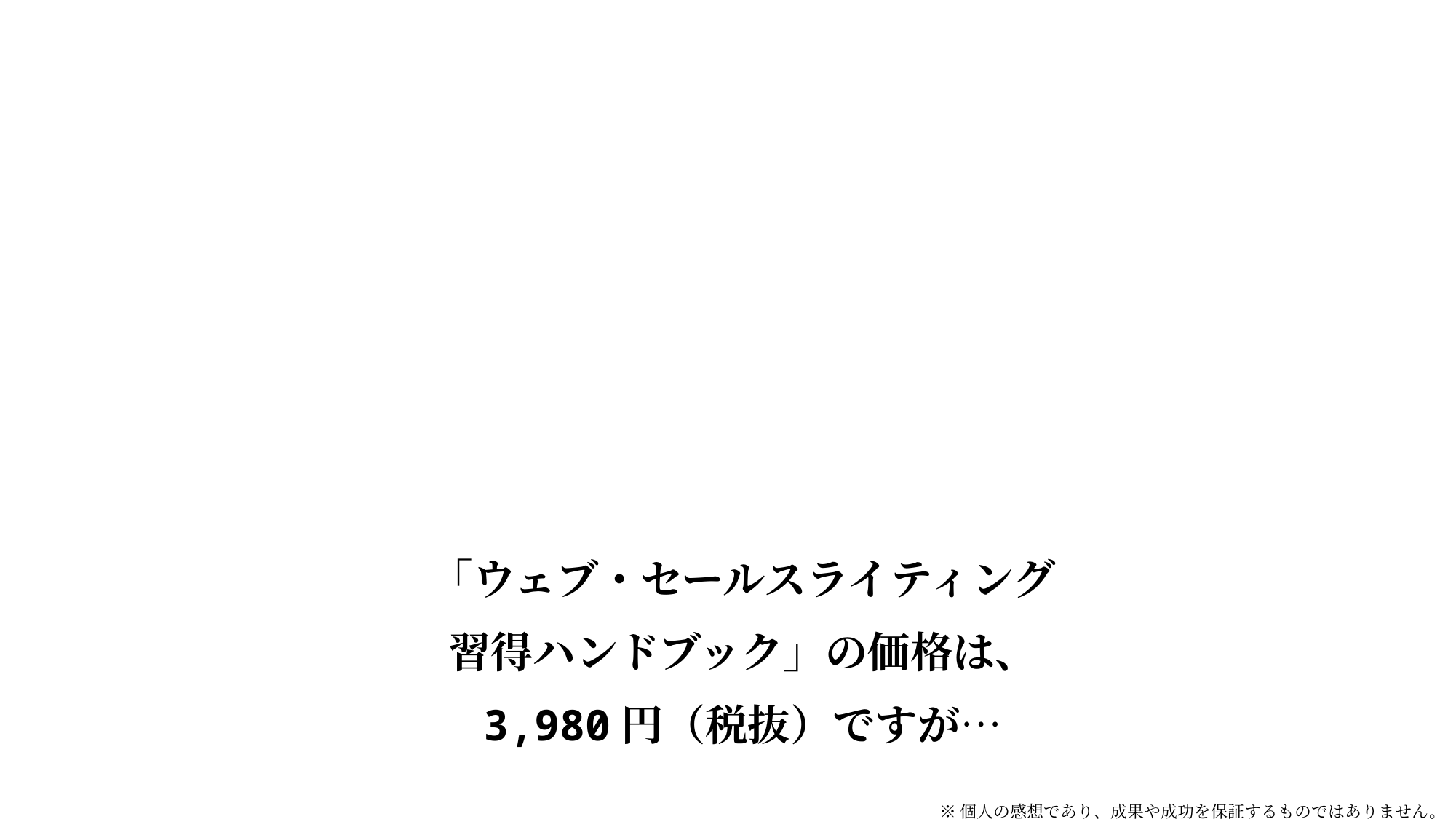

「ウェブ・セールスライティング
習得ハンドブック」の価格は、
3,980円（税抜）ですが…
※個人の感想であり、成果や成功を保証するものではありません。